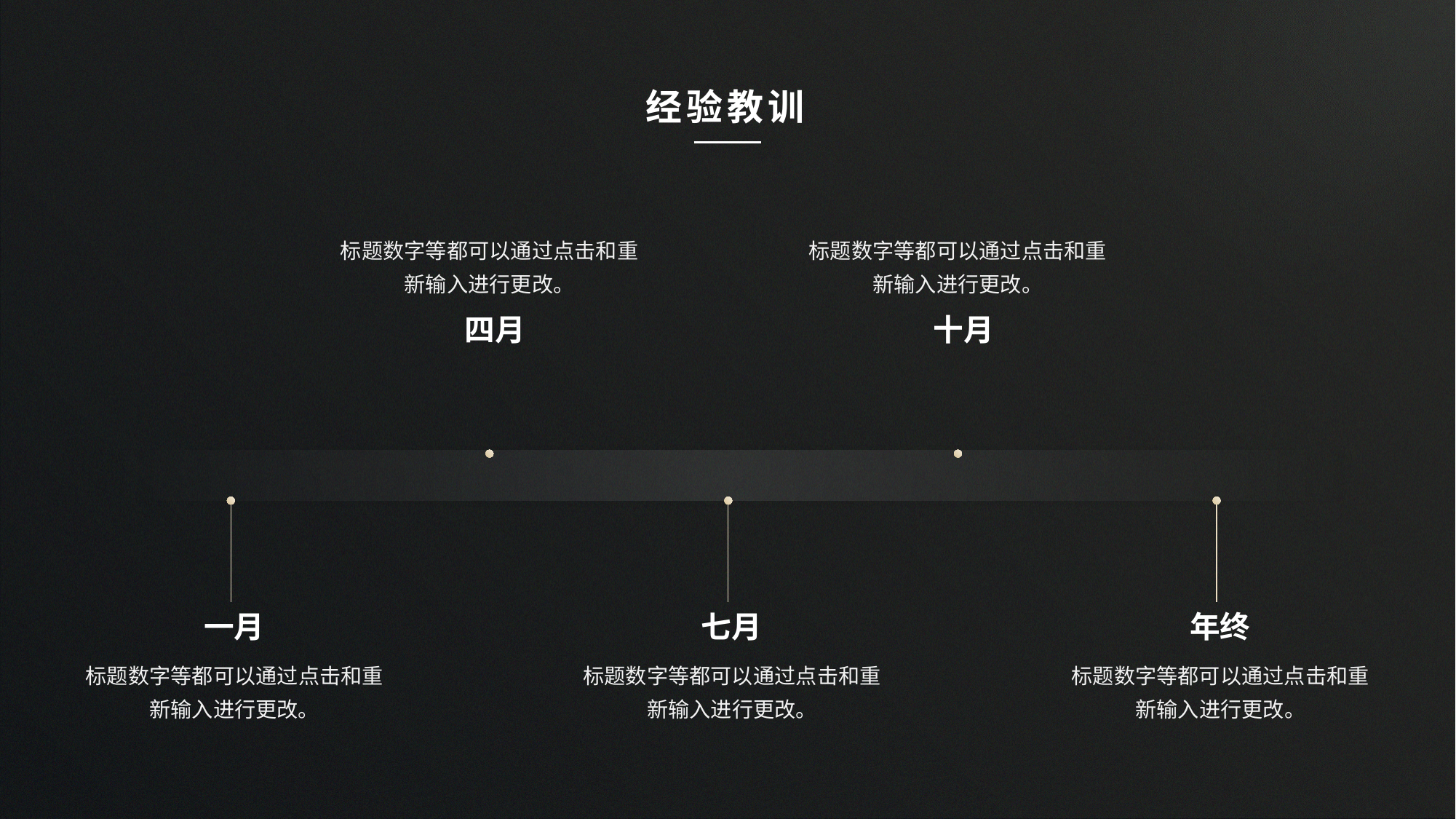

经验教训
标题数字等都可以通过点击和重新输入进行更改。
标题数字等都可以通过点击和重新输入进行更改。
四月
十月

一月
七月
年终
标题数字等都可以通过点击和重新输入进行更改。
标题数字等都可以通过点击和重新输入进行更改。
标题数字等都可以通过点击和重新输入进行更改。